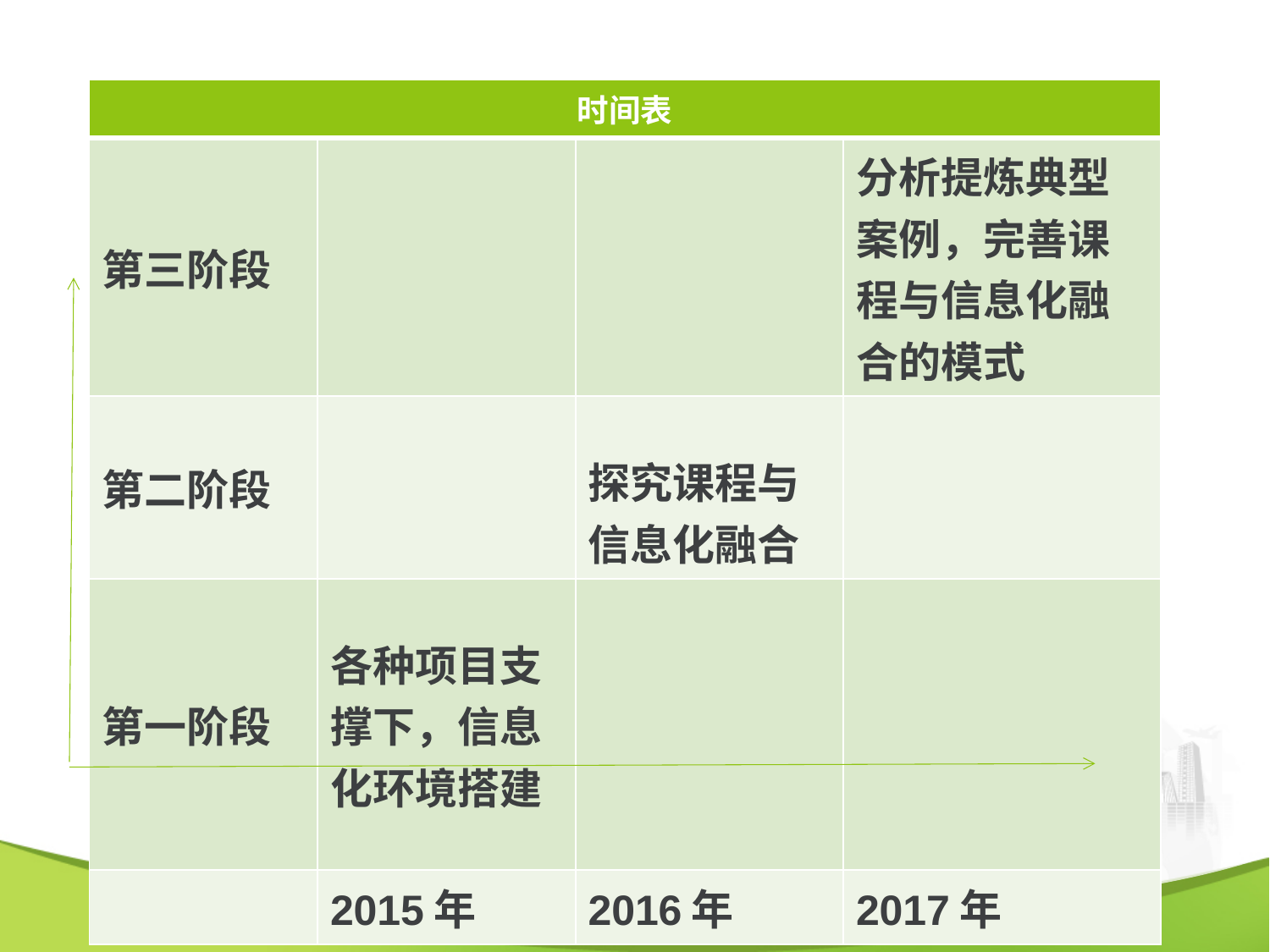

| 时间表 |  |  |  |
| --- | --- | --- | --- |
| 第三阶段 |  |  | 分析提炼典型案例，完善课程与信息化融合的模式 |
| 第二阶段 |  | 探究课程与信息化融合 |  |
| 第一阶段 | 各种项目支撑下，信息化环境搭建 |  |  |
|  | 2015年 | 2016年 | 2017年 |